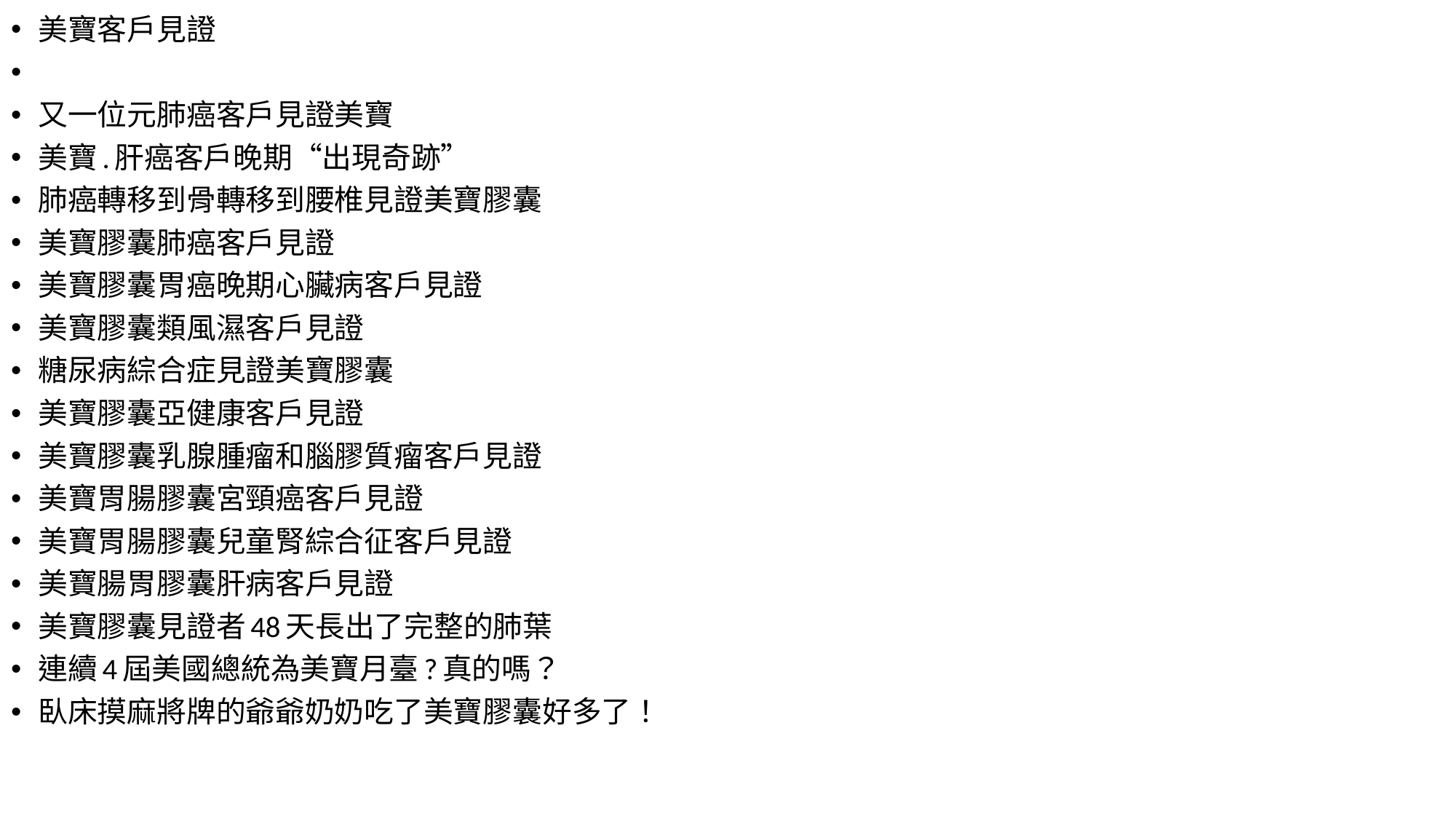

美寶客戶見證

又一位元肺癌客戶見證美寶
美寶.肝癌客戶晚期“出現奇跡”
肺癌轉移到骨轉移到腰椎見證美寶膠囊
美寶膠囊肺癌客戶見證
美寶膠囊胃癌晚期心臟病客戶見證
美寶膠囊類風濕客戶見證
糖尿病綜合症見證美寶膠囊
美寶膠囊亞健康客戶見證
美寶膠囊乳腺腫瘤和腦膠質瘤客戶見證
美寶胃腸膠囊宮頸癌客戶見證
美寶胃腸膠囊兒童腎綜合征客戶見證
美寶腸胃膠囊肝病客戶見證
美寶膠囊見證者48天長出了完整的肺葉
連續4屆美國總統為美寶月臺?真的嗎？
臥床摸麻將牌的爺爺奶奶吃了美寶膠囊好多了！